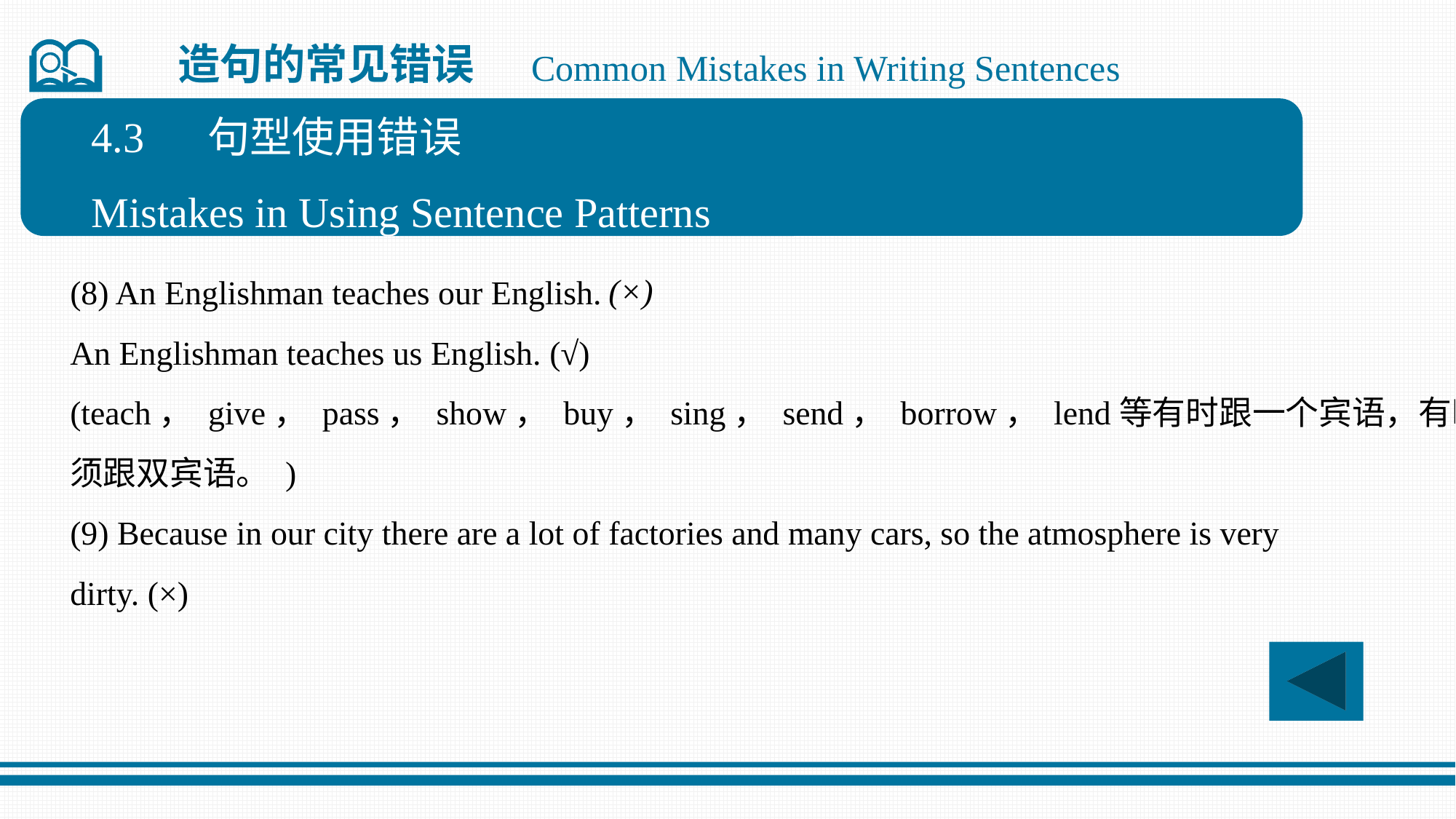

造句的常见错误
Common Mistakes in Writing Sentences
4.3     句型使用错误
Mistakes in Using Sentence Patterns

(×)
(8) An Englishman teaches our English.
An Englishman teaches us English. (√)
(teach， give， pass， show， buy， sing， send， borrow， lend等有时跟一个宾语，有时
须跟双宾语。 )
(9) Because in our city there are a lot of factories and many cars, so the atmosphere is very
dirty. (×)